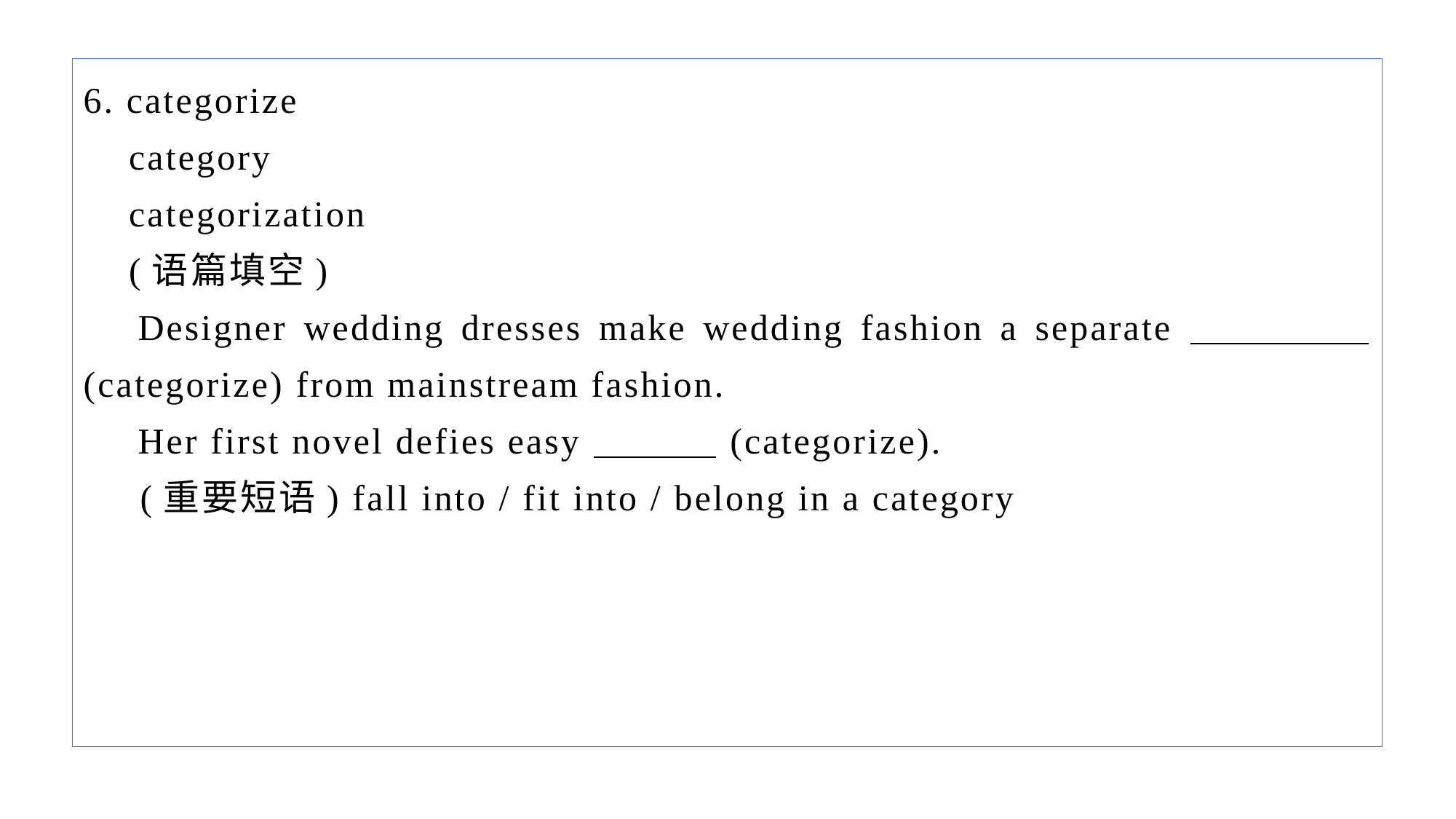

6. categorize
    category
    categorization
    (语篇填空)
Designer wedding dresses make wedding fashion a separate             (categorize) from mainstream fashion.
Her first novel defies easy             (categorize).
     (重要短语) fall into / fit into / belong in a category